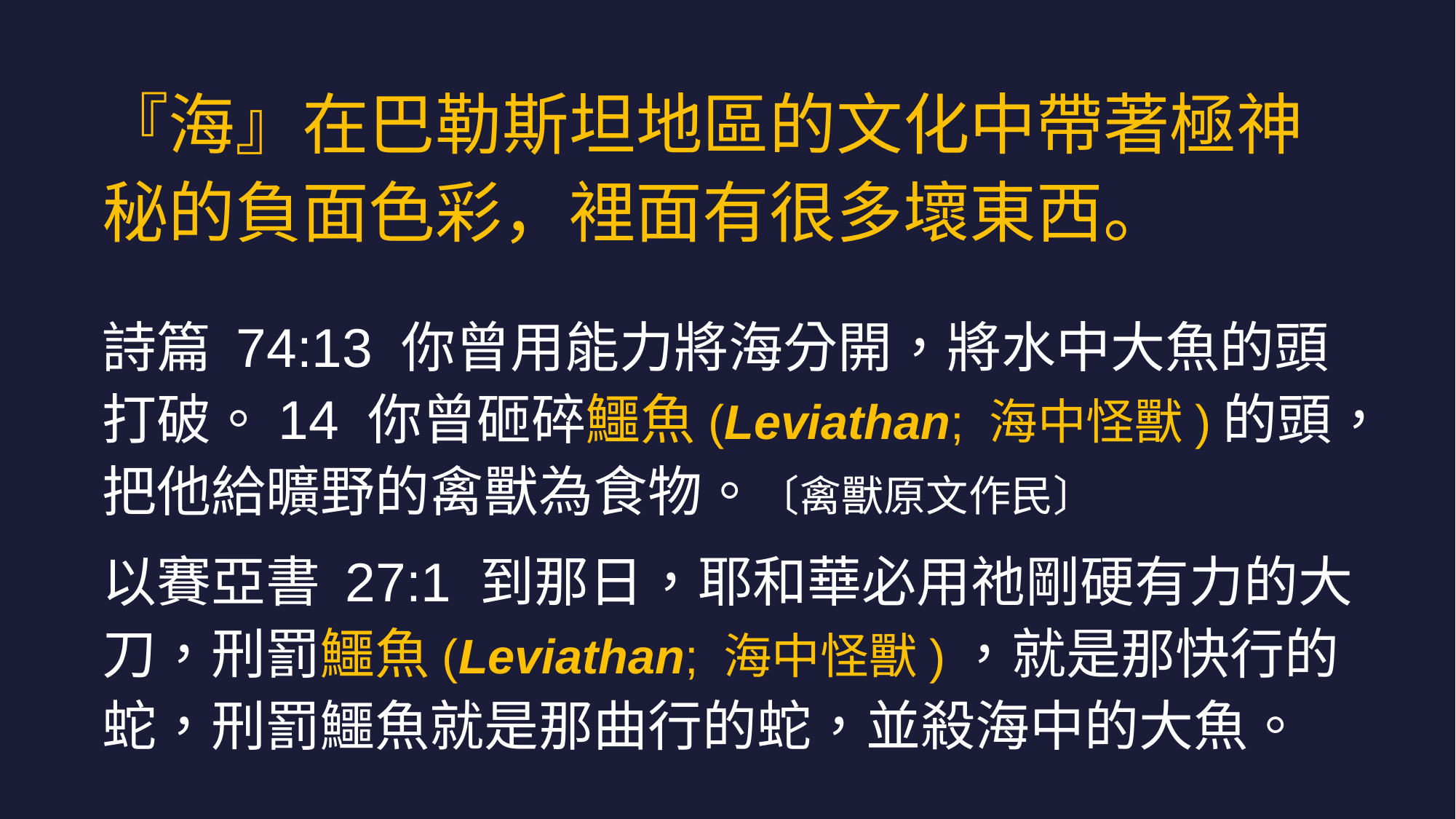

# 『海』在巴勒斯坦地區的文化中帶著極神秘的負面色彩，裡面有很多壞東西。
詩篇 74:13 你曾用能力將海分開，將水中大魚的頭打破。14 你曾砸碎鱷魚(Leviathan; 海中怪獸)的頭，把他給曠野的禽獸為食物。〔禽獸原文作民〕
以賽亞書 27:1 到那日，耶和華必用祂剛硬有力的大刀，刑罰鱷魚(Leviathan; 海中怪獸)，就是那快行的蛇，刑罰鱷魚就是那曲行的蛇，並殺海中的大魚。